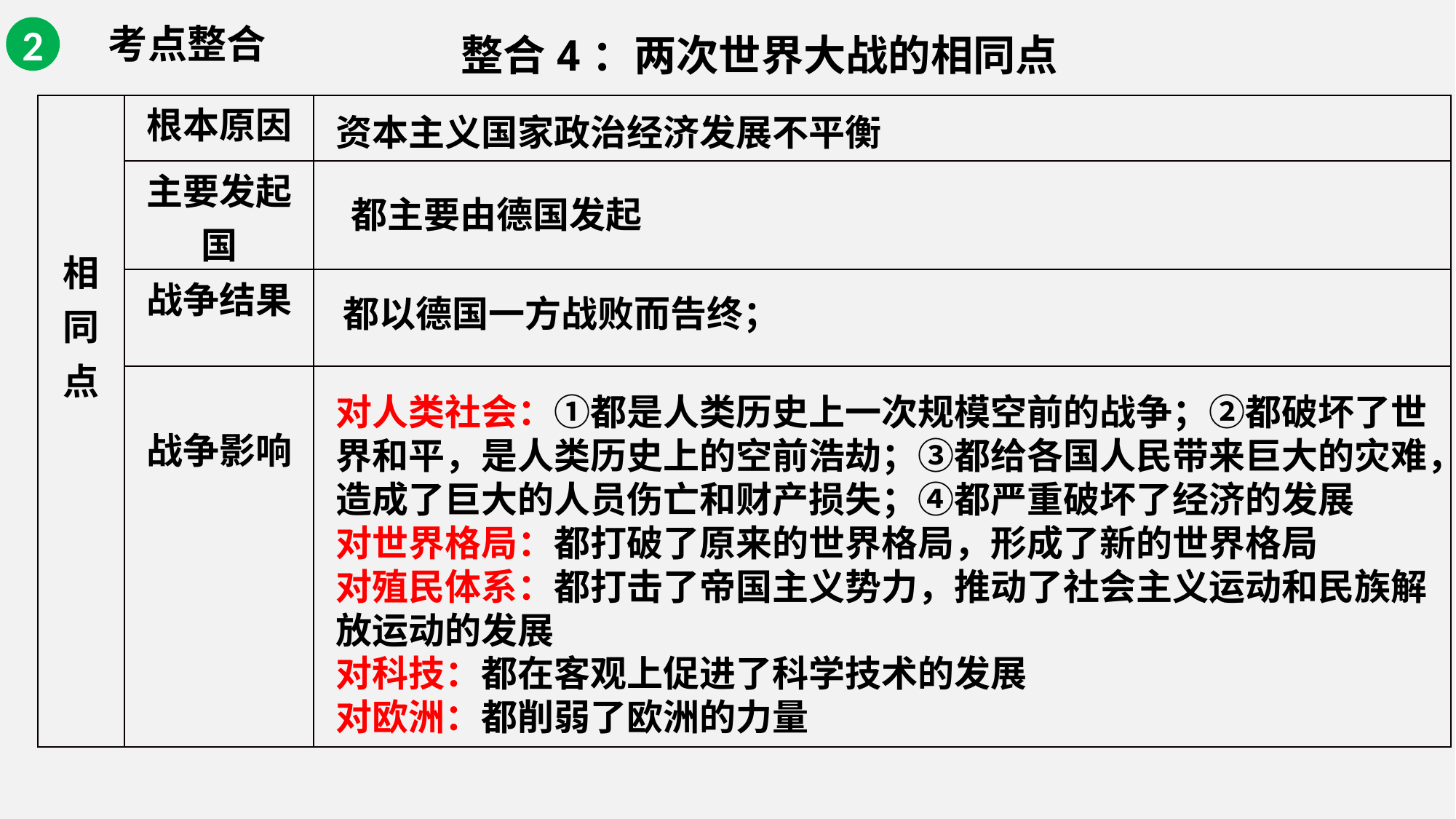

考点整合

2
整合4：两次世界大战的相同点
| 相同点 | 根本原因 |  |
| --- | --- | --- |
|  | 主要发起国 |  |
|  | 战争结果 |  |
|  | 战争影响 |  |
资本主义国家政治经济发展不平衡
都主要由德国发起
都以德国一方战败而告终；
对人类社会：①都是人类历史上一次规模空前的战争；②都破坏了世界和平，是人类历史上的空前浩劫；③都给各国人民带来巨大的灾难，造成了巨大的人员伤亡和财产损失；④都严重破坏了经济的发展
对世界格局：都打破了原来的世界格局，形成了新的世界格局
对殖民体系：都打击了帝国主义势力，推动了社会主义运动和民族解放运动的发展
对科技：都在客观上促进了科学技术的发展
对欧洲：都削弱了欧洲的力量